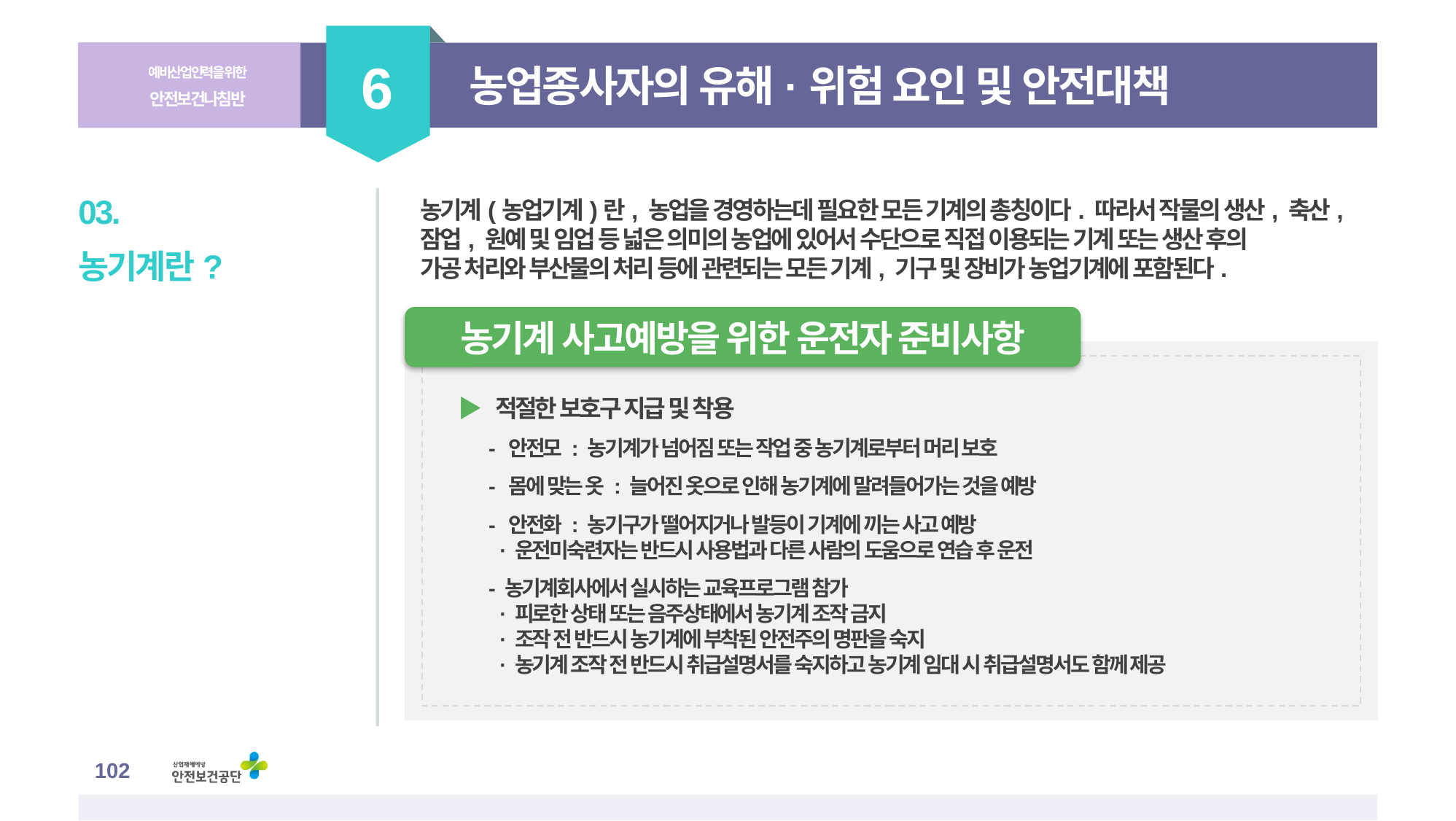

6
예비산업인력을 위한
안전보건나침반
농업종사자의 유해·위험 요인 및 안전대책

농기계(농업기계)란, 농업을 경영하는데 필요한 모든 기계의 총칭이다. 따라서 작물의 생산, 축산,
잠업, 원예 및 임업 등 넓은 의미의 농업에 있어서 수단으로 직접 이용되는 기계 또는 생산 후의
가공 처리와 부산물의 처리 등에 관련되는 모든 기계, 기구 및 장비가 농업기계에 포함된다.
농기계 사고예방을 위한 운전자 준비사항

▶ 적절한 보호구 지급 및 착용
-  안전모 : 농기계가 넘어짐 또는 작업 중 농기계로부터 머리 보호
-  몸에 맞는 옷 : 늘어진 옷으로 인해 농기계에 말려들어가는 것을 예방
-  안전화 : 농기구가 떨어지거나 발등이 기계에 끼는 사고 예방
   ∙ 운전미숙련자는 반드시 사용법과 다른 사람의 도움으로 연습 후 운전
- 농기계회사에서 실시하는 교육프로그램 참가
   ∙ 피로한 상태 또는 음주상태에서 농기계 조작 금지
   ∙ 조작 전 반드시 농기계에 부착된 안전주의 명판을 숙지
   ∙ 농기계 조작 전 반드시 취급설명서를 숙지하고 농기계 임대 시 취급설명서도 함께 제공
03.
농기계란?